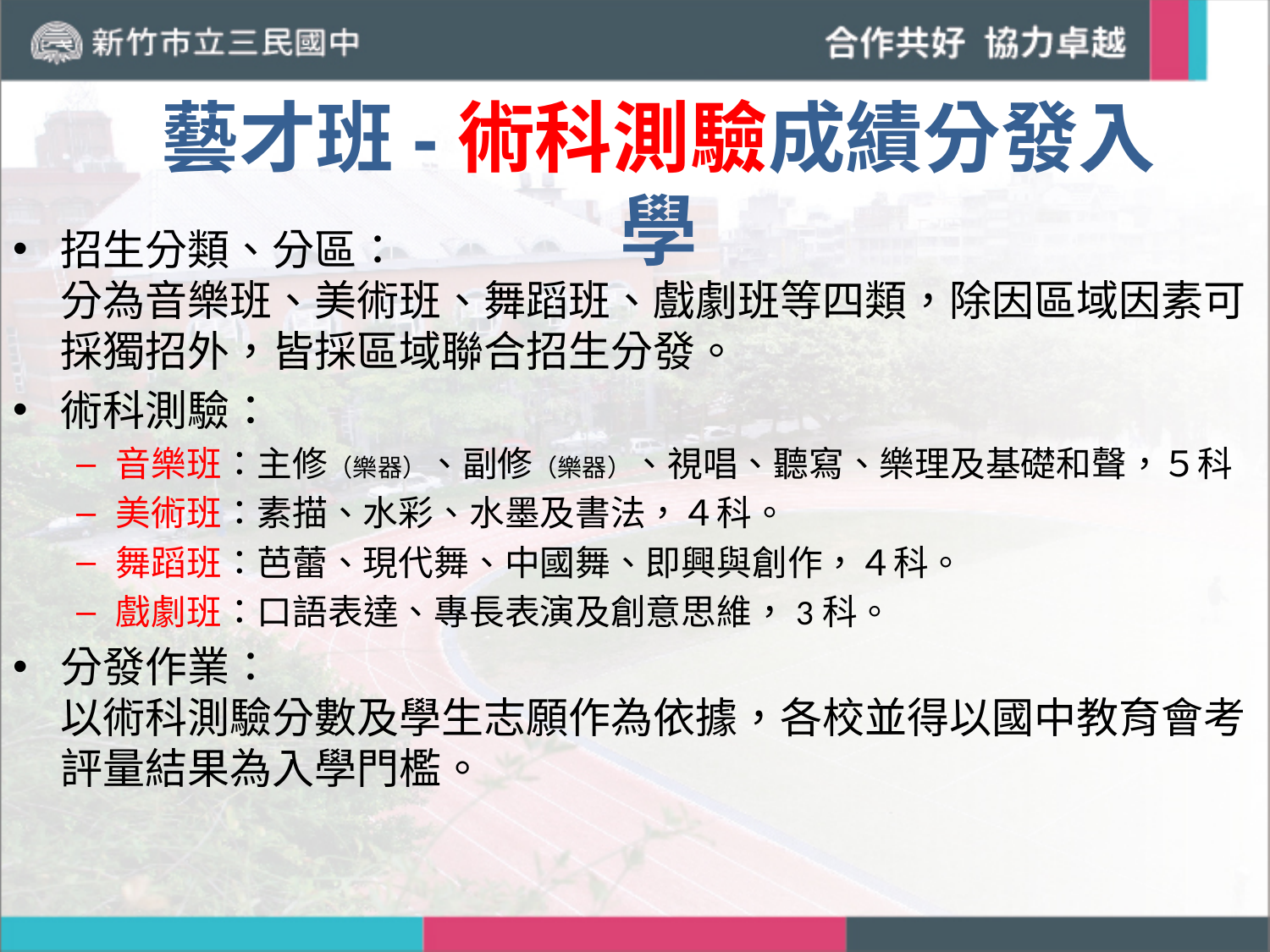

# 藝才班-術科測驗成績分發入學
招生分類、分區：
分為音樂班、美術班、舞蹈班、戲劇班等四類，除因區域因素可採獨招外，皆採區域聯合招生分發。
術科測驗：
音樂班：主修（樂器）、副修（樂器）、視唱、聽寫、樂理及基礎和聲，５科
美術班：素描、水彩、水墨及書法，４科。
舞蹈班：芭蕾、現代舞、中國舞、即興與創作，４科。
戲劇班：口語表達、專長表演及創意思維，3科。
分發作業：
以術科測驗分數及學生志願作為依據，各校並得以國中教育會考評量結果為入學門檻。